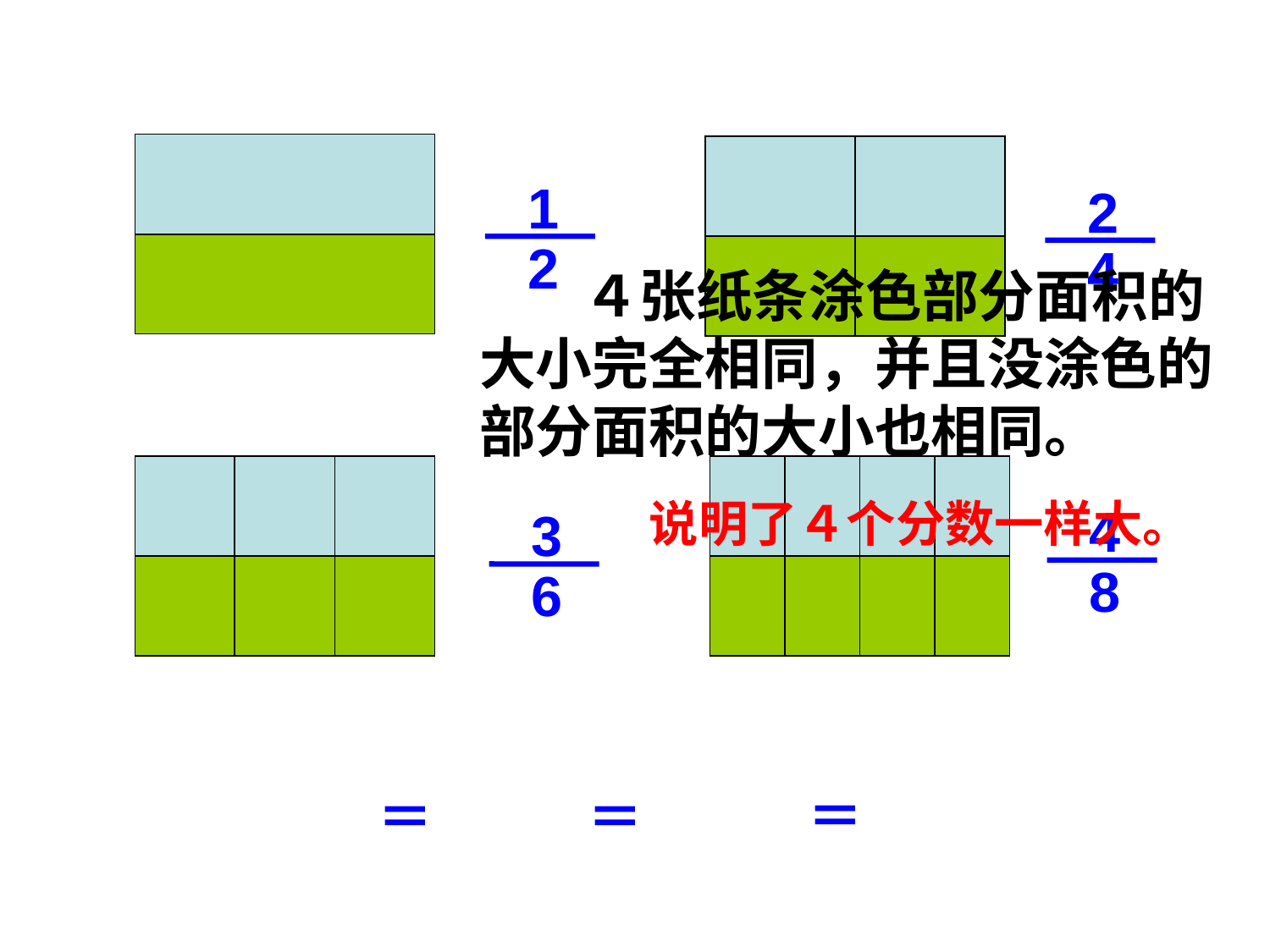

1
2

2
4

       ４张纸条涂色部分面积的
大小完全相同，并且没涂色的
部分面积的大小也相同。

说明了４个分数一样大。
4
8

3
6

＝
＝
＝